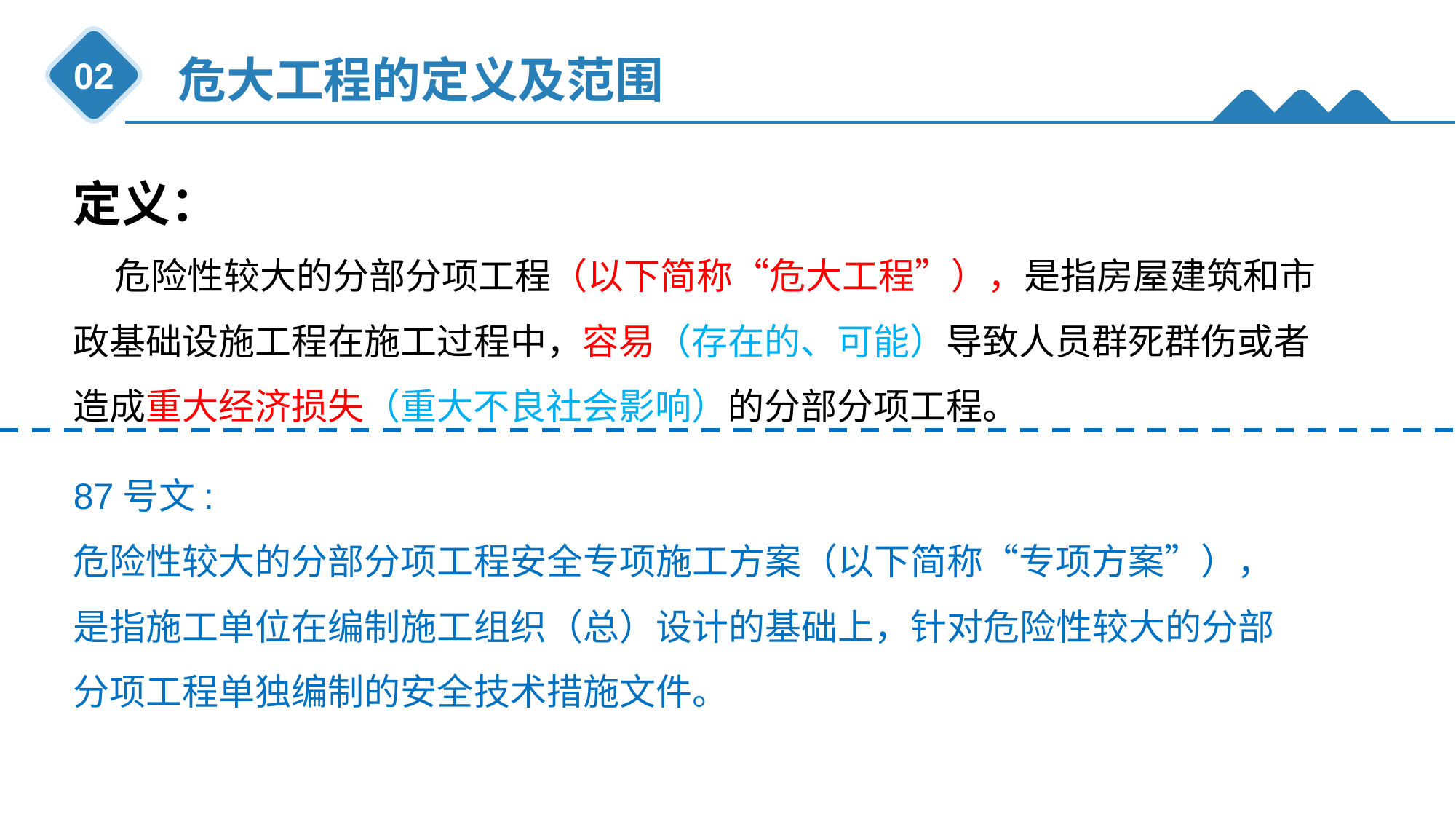

危大工程的定义及范围
02

定义：
    危险性较大的分部分项工程（以下简称“危大工程”），是指房屋建筑和市政基础设施工程在施工过程中，容易（存在的、可能）导致人员群死群伤或者造成重大经济损失（重大不良社会影响）的分部分项工程。
87号文:
危险性较大的分部分项工程安全专项施工方案（以下简称“专项方案”），是指施工单位在编制施工组织（总）设计的基础上，针对危险性较大的分部分项工程单独编制的安全技术措施文件。